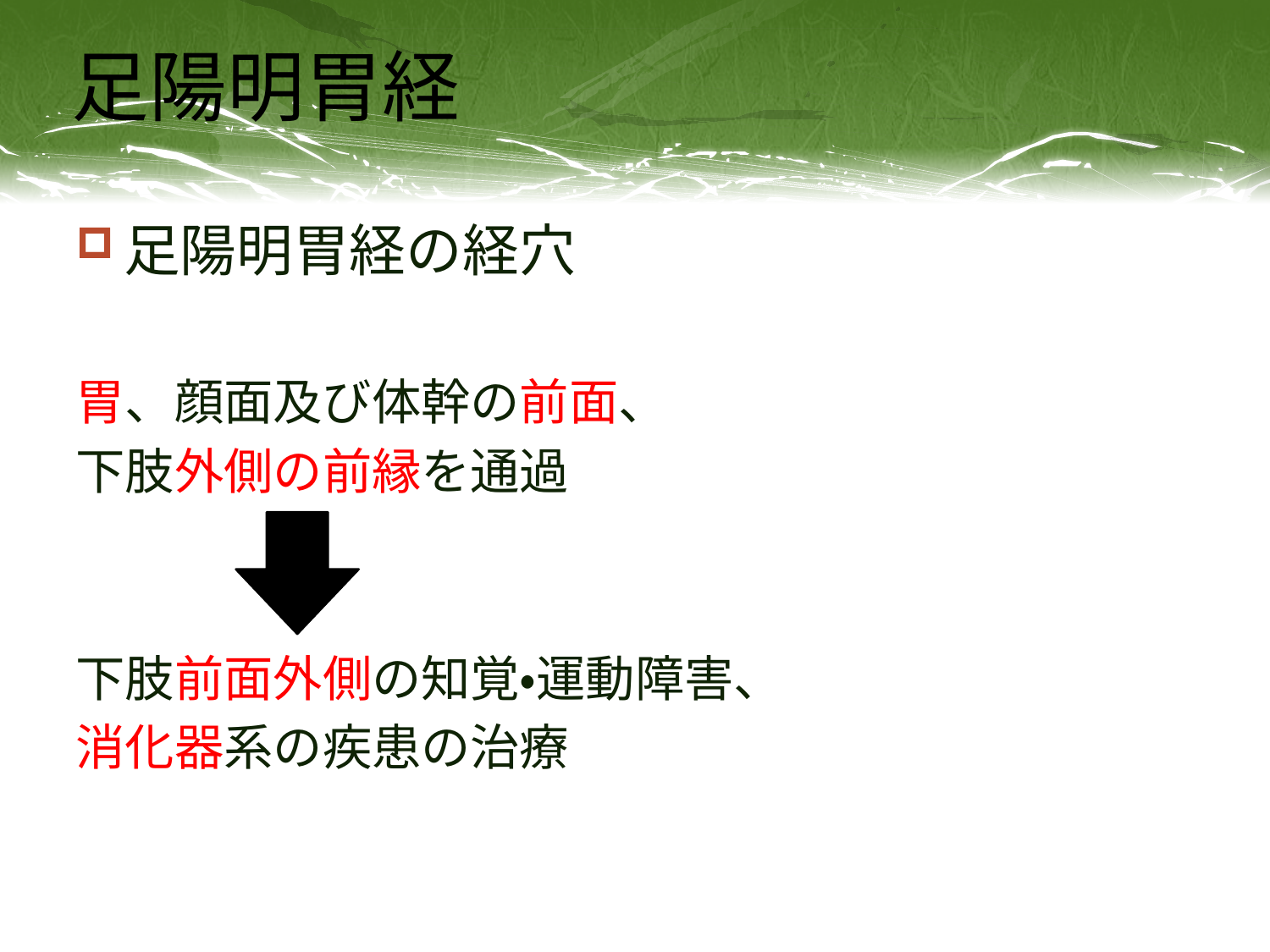

# 足陽明胃経
足陽明胃経の経穴

胃、顔面及び体幹の前面、
下肢外側の前縁を通過

下肢前面外側の知覚・運動障害、
消化器系の疾患の治療